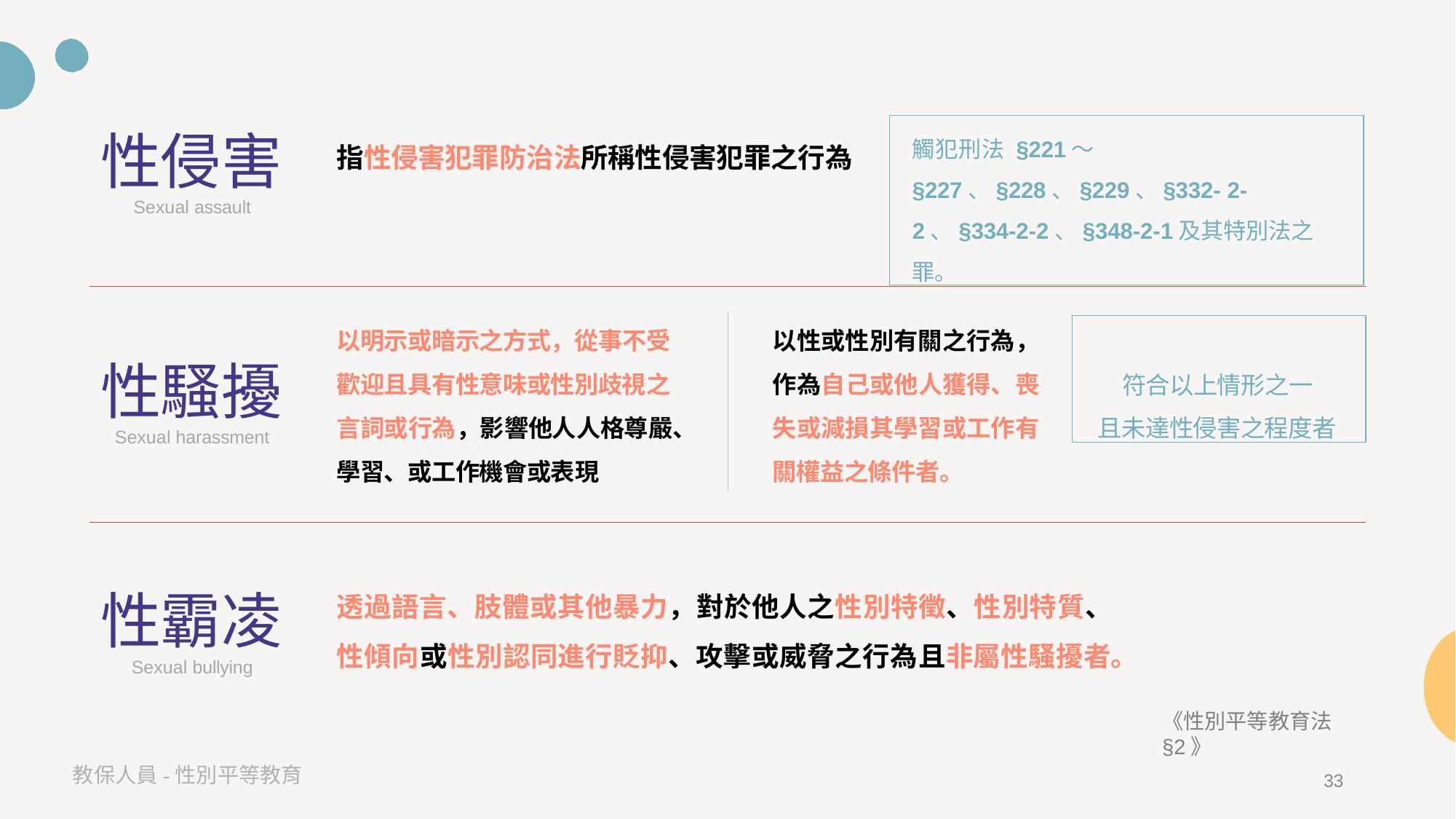

觸犯刑法 §221～§227、§228、§229、§332- 2-2、§334-2-2、§348-2-1及其特別法之罪。
# 性侵害
Sexual assault
指性侵害犯罪防治法所稱性侵害犯罪之行為

以明示或暗示之方式，從事不受 歡迎且具有性意味或性別歧視之 言詞或行為，影響他人人格尊嚴、學習、或工作機會或表現
以性或性別有關之行為，作為自己或他人獲得、喪失或減損其學習或工作有關權益之條件者。

符合以上情形之一 且未達性侵害之程度者
性騷擾
Sexual harassment

透過語言、肢體或其他暴力，對於他人之性別特徵、性別特質、 性傾向或性別認同進行貶抑、攻擊或威脅之行為且非屬性騷擾者。
性霸凌
Sexual bullying

《性別平等教育法§2》
教保人員-性別平等教育
33